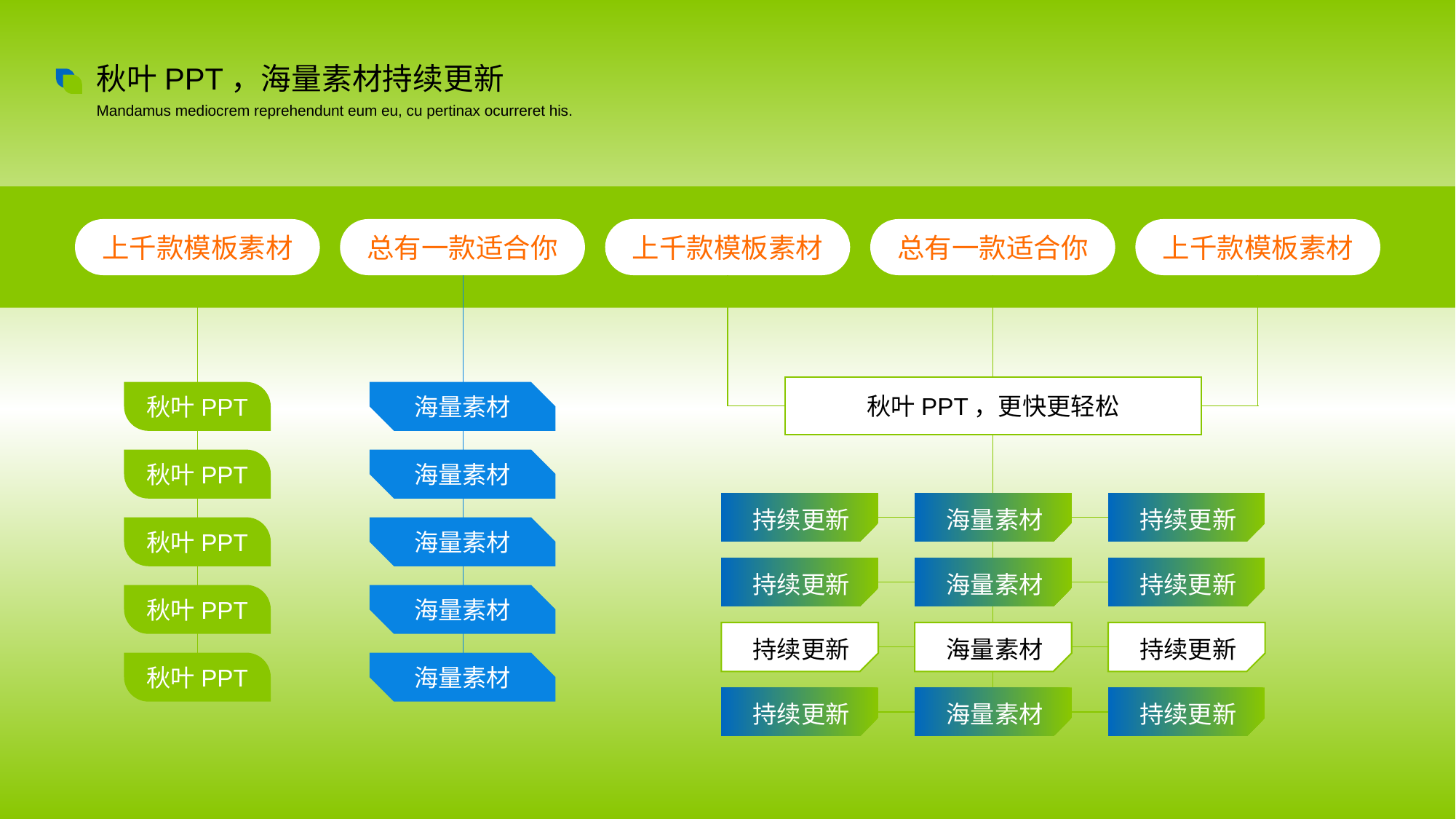

秋叶PPT，海量素材持续更新

Mandamus mediocrem reprehendunt eum eu, cu pertinax ocurreret his.

上千款模板素材
总有一款适合你
上千款模板素材
总有一款适合你
上千款模板素材
秋叶PPT，更快更轻松
海量素材
秋叶PPT
秋叶PPT
海量素材

持续更新
海量素材
持续更新
秋叶PPT
海量素材

持续更新
海量素材
持续更新
秋叶PPT
海量素材

持续更新
海量素材
持续更新
秋叶PPT
海量素材

持续更新
海量素材
持续更新